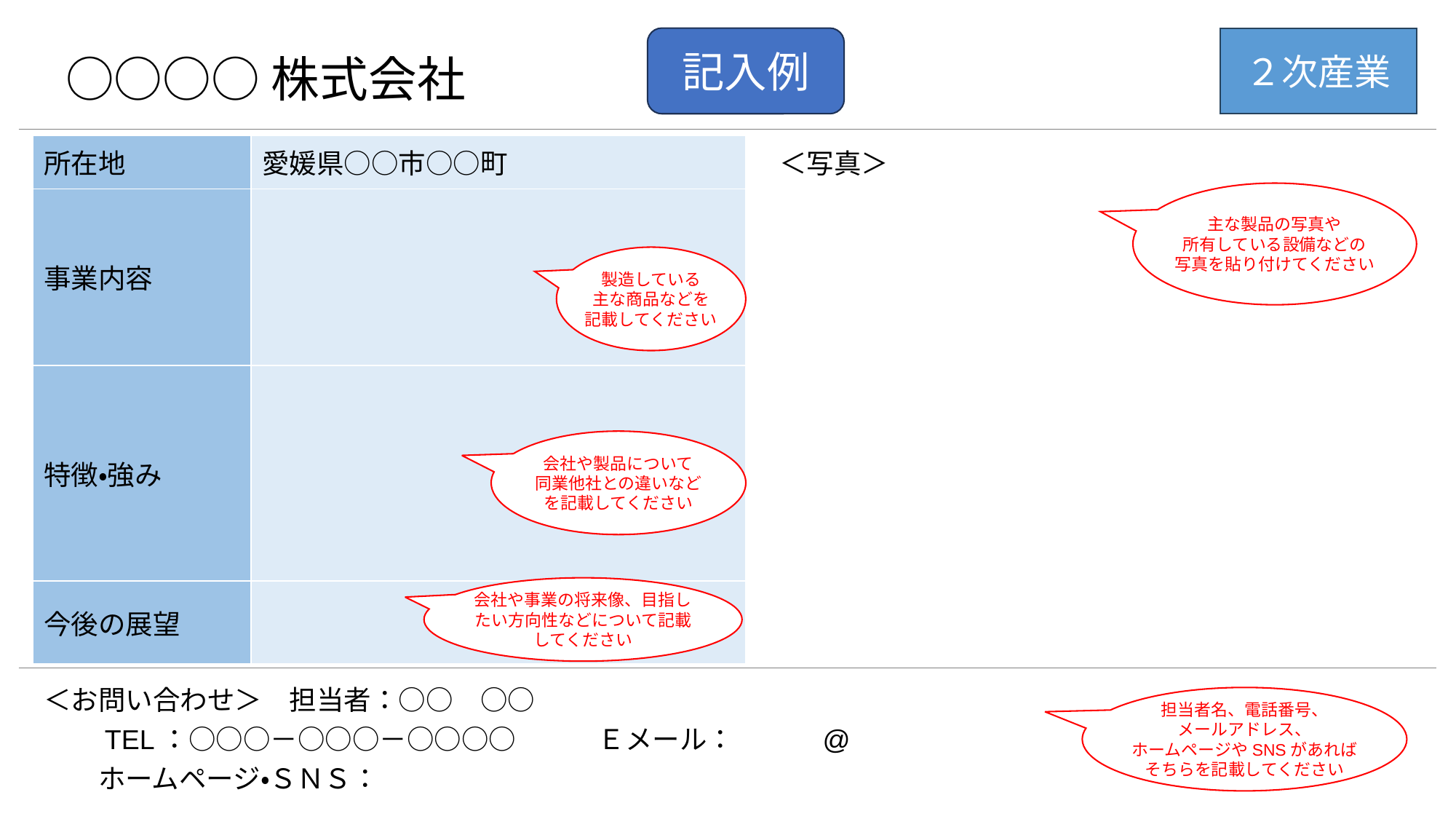

# ○○○○株式会社
記入例
２次産業
＜写真＞
| 所在地 | 愛媛県○○市○○町 |
| --- | --- |
| 事業内容 |  |
| 特徴・強み |  |
| 今後の展望 |  |
主な製品の写真や
所有している設備などの
写真を貼り付けてください
製造している
主な商品などを
記載してください
会社や製品について
同業他社との違いなど
を記載してください
会社や事業の将来像、目指したい方向性などについて記載してください
＜お問い合わせ＞　担当者：○○　○○
　　TEL：○○○－○○○－○○○○　　　Ｅメール：　　　@
　　ホームページ・ＳＮＳ：
担当者名、電話番号、
メールアドレス、
ホームページやSNSがあればそちらを記載してください